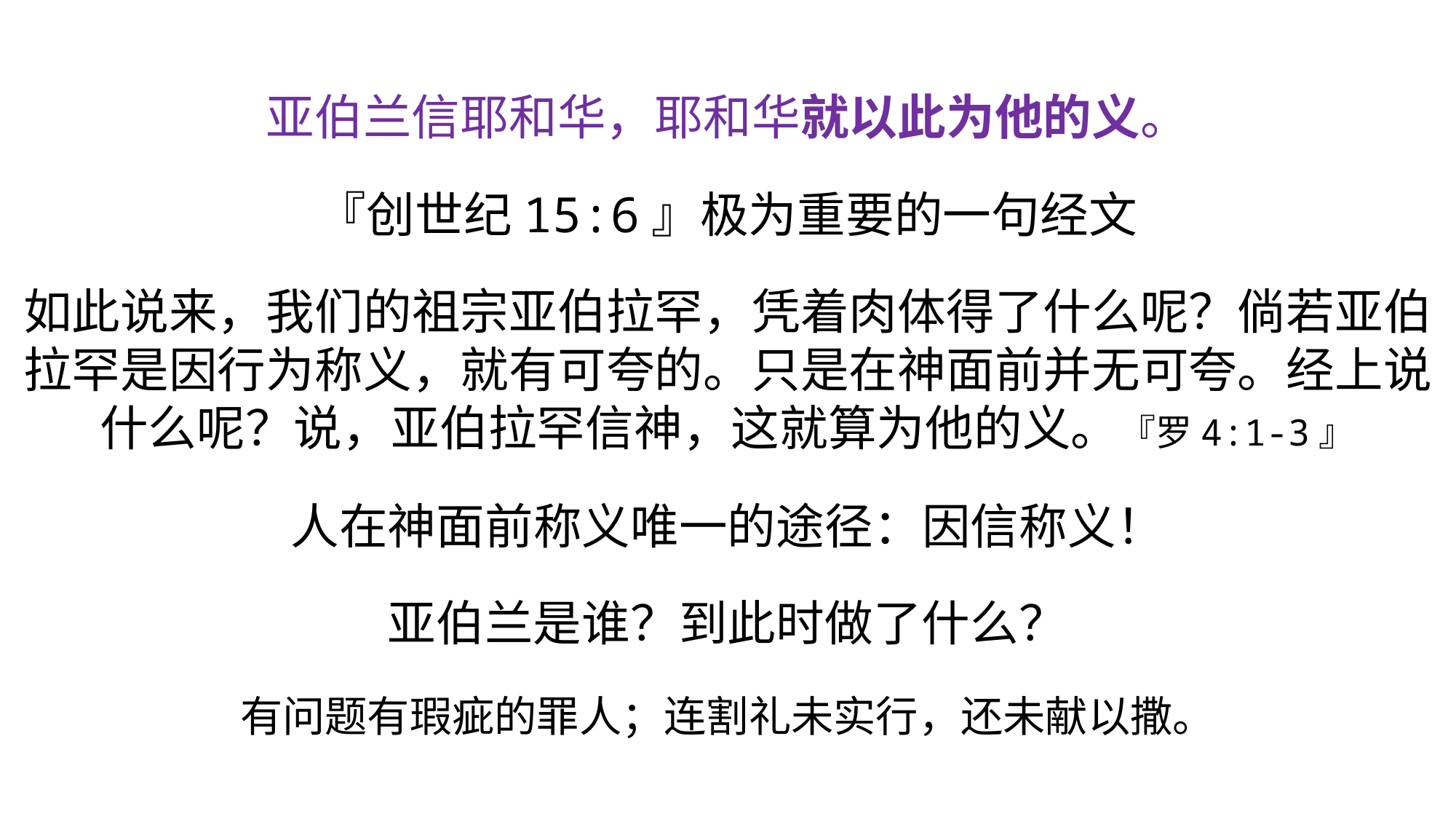

亚伯兰信耶和华，耶和华就以此为他的义。
『创世纪15:6』极为重要的一句经文
如此说来，我们的祖宗亚伯拉罕，凭着肉体得了什么呢？倘若亚伯拉罕是因行为称义，就有可夸的。只是在神面前并无可夸。经上说什么呢？说，亚伯拉罕信神，这就算为他的义。『罗4:1-3』
人在神面前称义唯一的途径：因信称义！
亚伯兰是谁？到此时做了什么？
有问题有瑕疵的罪人；连割礼未实行，还未献以撒。